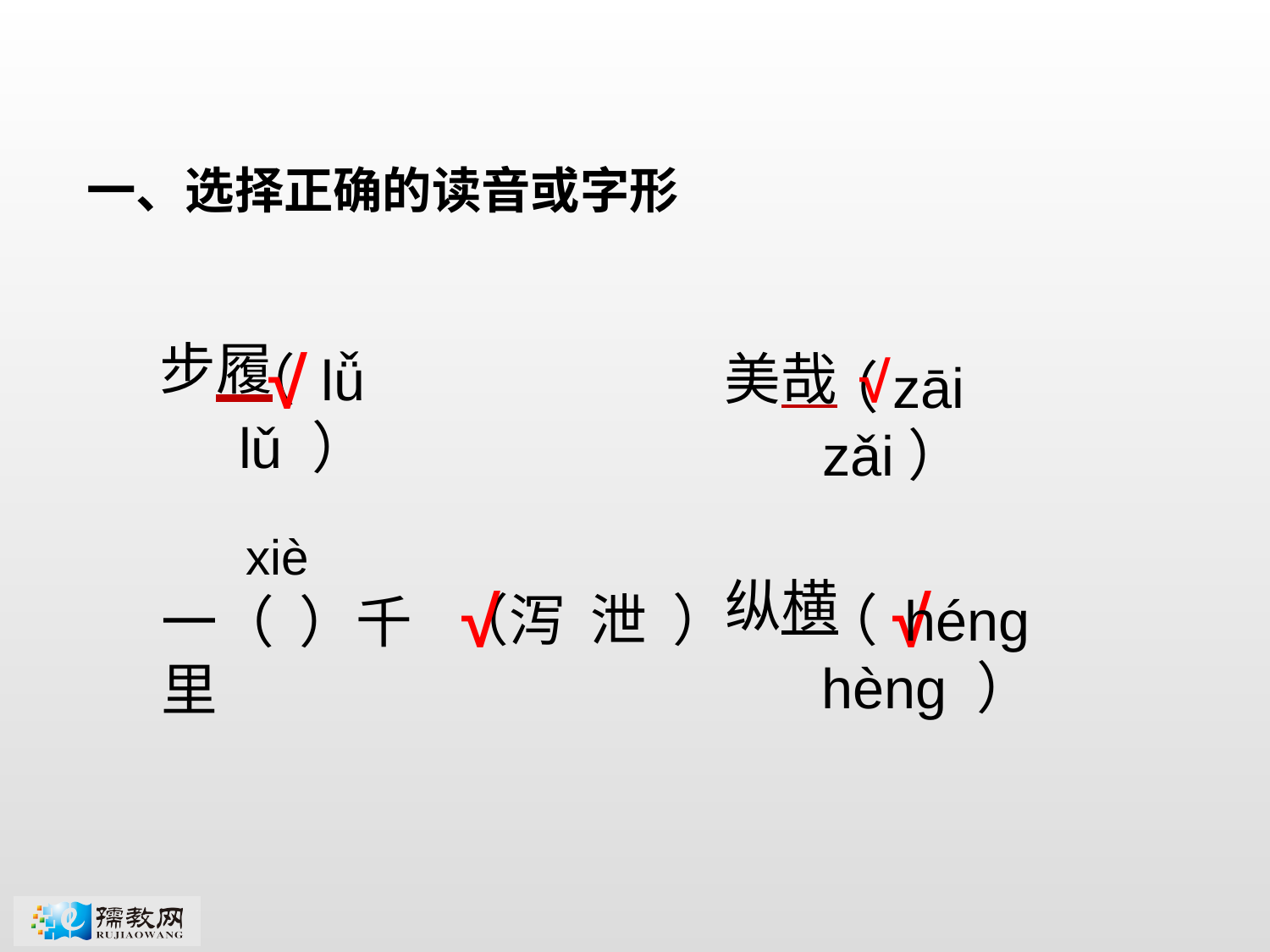

一、选择正确的读音或字形
步履
√
美哉
（ lǚ       lǔ ）
√
（zāi  zǎi）
xiè
纵横
√
√
（ héng   hèng ）
（泻  泄  ）
一（  ）千里